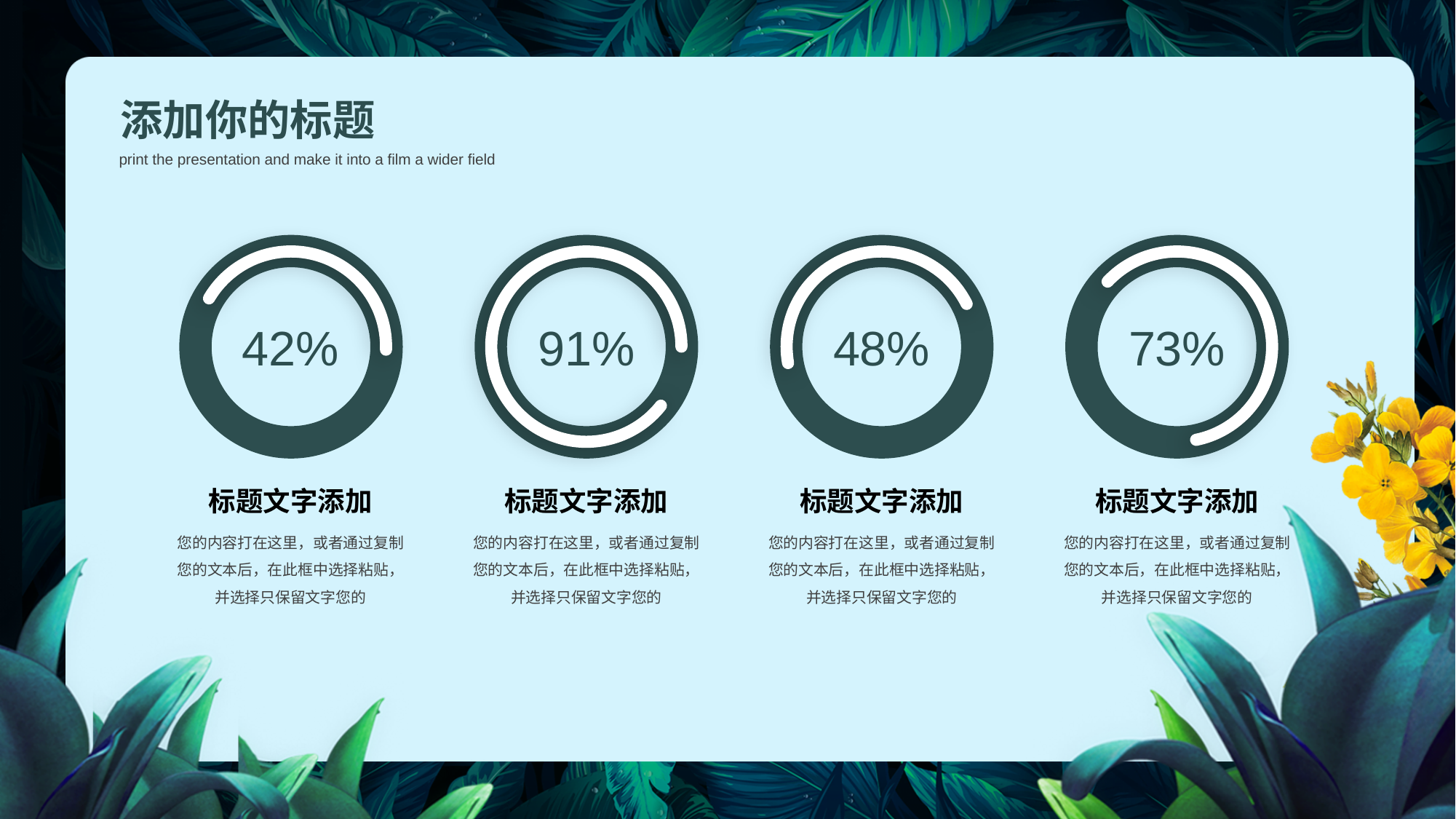

42%

91%

48%

73%
标题文字添加
您的内容打在这里，或者通过复制您的文本后，在此框中选择粘贴，并选择只保留文字您的
标题文字添加
您的内容打在这里，或者通过复制您的文本后，在此框中选择粘贴，并选择只保留文字您的
标题文字添加
您的内容打在这里，或者通过复制您的文本后，在此框中选择粘贴，并选择只保留文字您的
标题文字添加
您的内容打在这里，或者通过复制您的文本后，在此框中选择粘贴，并选择只保留文字您的